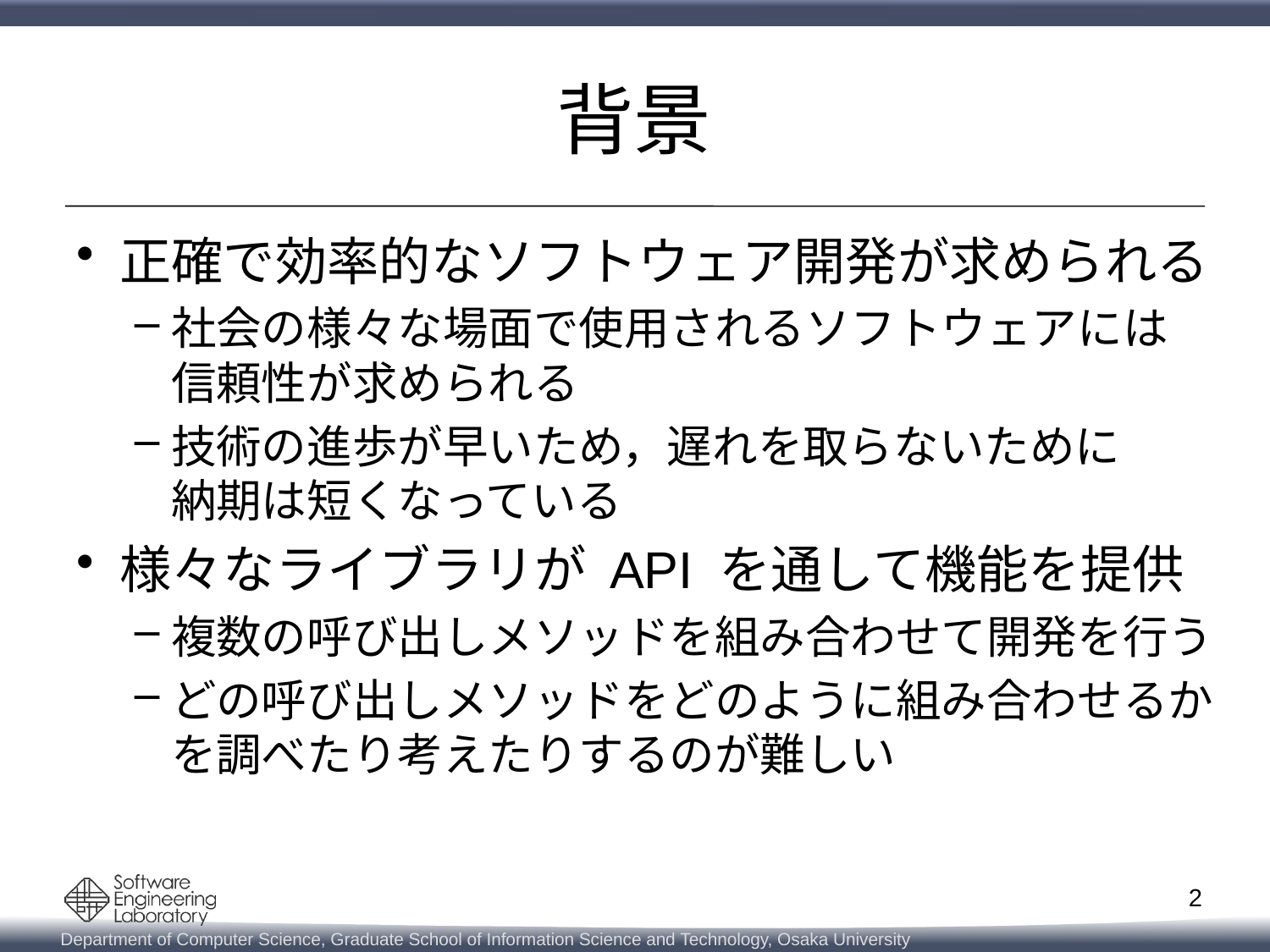

# 背景
正確で効率的なソフトウェア開発が求められる
社会の様々な場面で使用されるソフトウェアには
信頼性が求められる
技術の進歩が早いため，遅れを取らないために
納期は短くなっている
様々なライブラリが API を通して機能を提供
複数の呼び出しメソッドを組み合わせて開発を行う
どの呼び出しメソッドをどのように組み合わせるかを調べたり考えたりするのが難しい
2